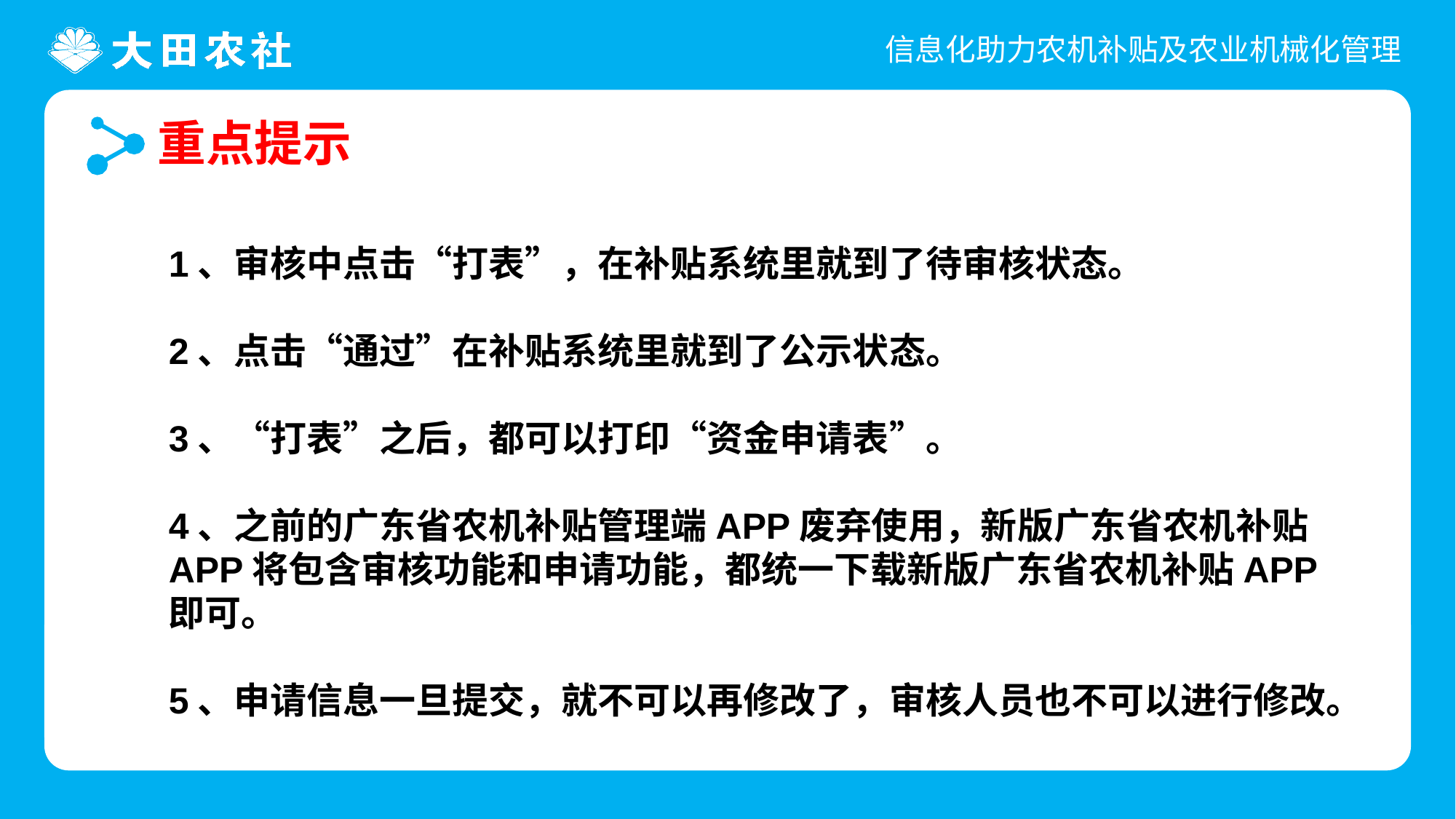

重点提示
1、审核中点击“打表”，在补贴系统里就到了待审核状态。

2、点击“通过”在补贴系统里就到了公示状态。

3、“打表”之后，都可以打印“资金申请表”。

4、之前的广东省农机补贴管理端APP废弃使用，新版广东省农机补贴APP将包含审核功能和申请功能，都统一下载新版广东省农机补贴APP即可。

5、申请信息一旦提交，就不可以再修改了，审核人员也不可以进行修改。